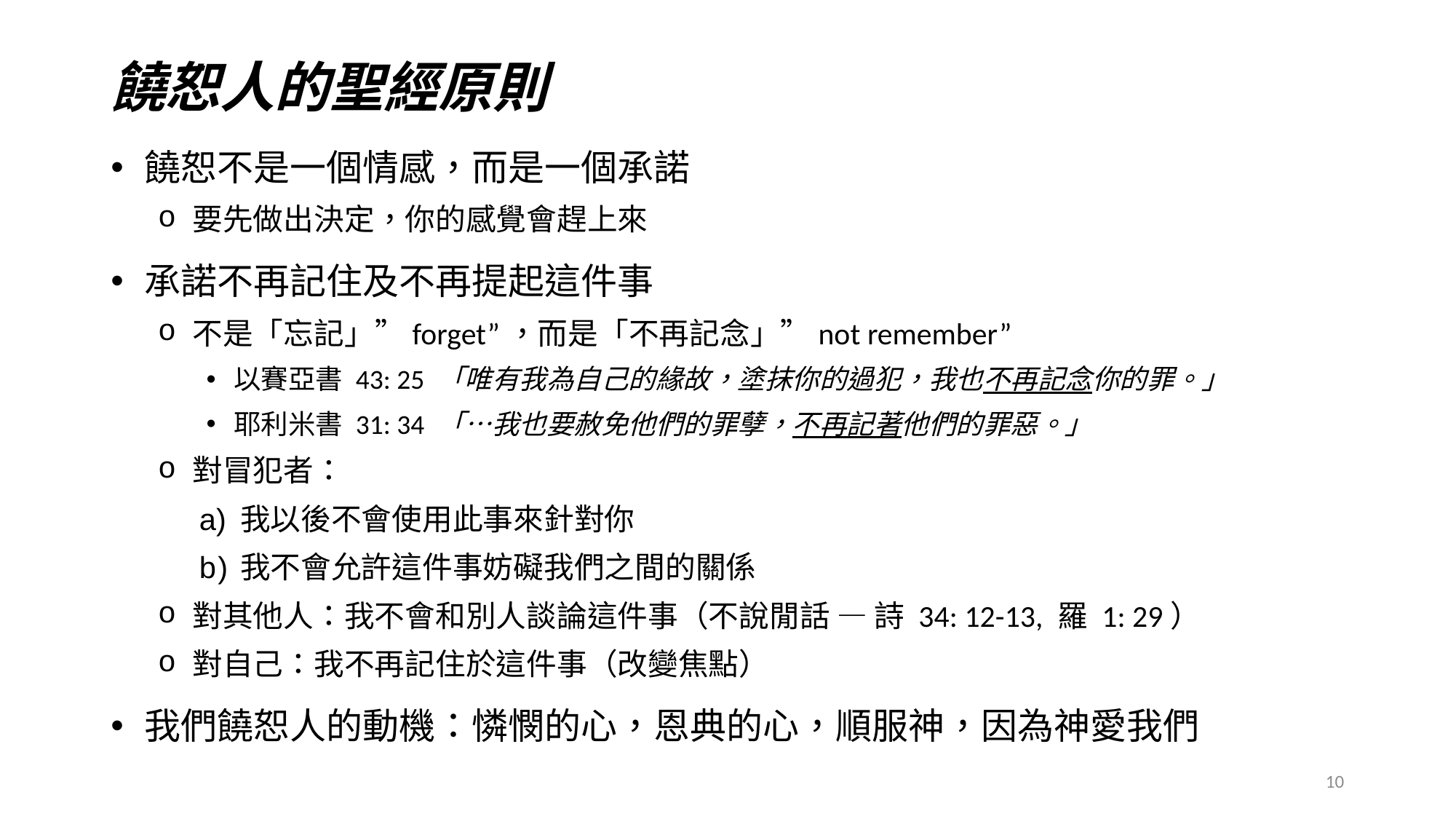

# 饒恕人的聖經原則
饒恕不是一個情感，而是一個承諾
要先做出決定，你的感覺會趕上來
承諾不再記住及不再提起這件事
不是「忘記」”forget”，而是「不再記念」”not remember”
以賽亞書 43: 25 「唯有我為自己的緣故，塗抹你的過犯，我也不再記念你的罪。」
耶利米書 31: 34 「…我也要赦免他們的罪孽，不再記著他們的罪惡。」
對冒犯者：
我以後不會使用此事來針對你
我不會允許這件事妨礙我們之間的關係
對其他人：我不會和別人談論這件事（不說閒話 — 詩 34: 12-13, 羅 1: 29）
對自己：我不再記住於這件事（改變焦點）
我們饒恕人的動機：憐憫的心，恩典的心，順服神，因為神愛我們
10